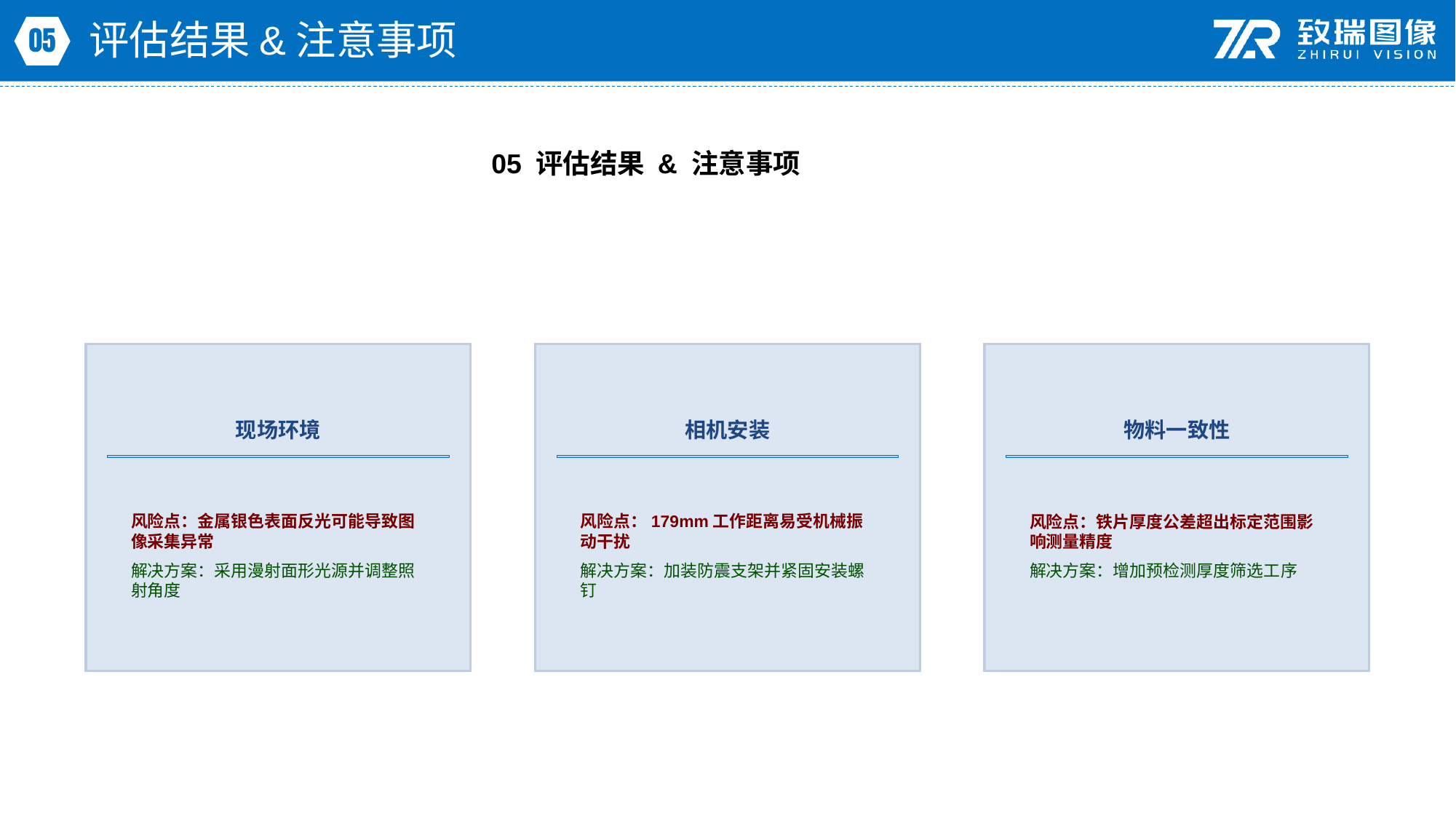

评估结果&注意事项
05

05 评估结果 & 注意事项

现场环境

相机安装

物料一致性

风险点：金属银色表面反光可能导致图像采集异常
解决方案：采用漫射面形光源并调整照射角度

风险点：179mm工作距离易受机械振动干扰
解决方案：加装防震支架并紧固安装螺钉

风险点：铁片厚度公差超出标定范围影响测量精度
解决方案：增加预检测厚度筛选工序